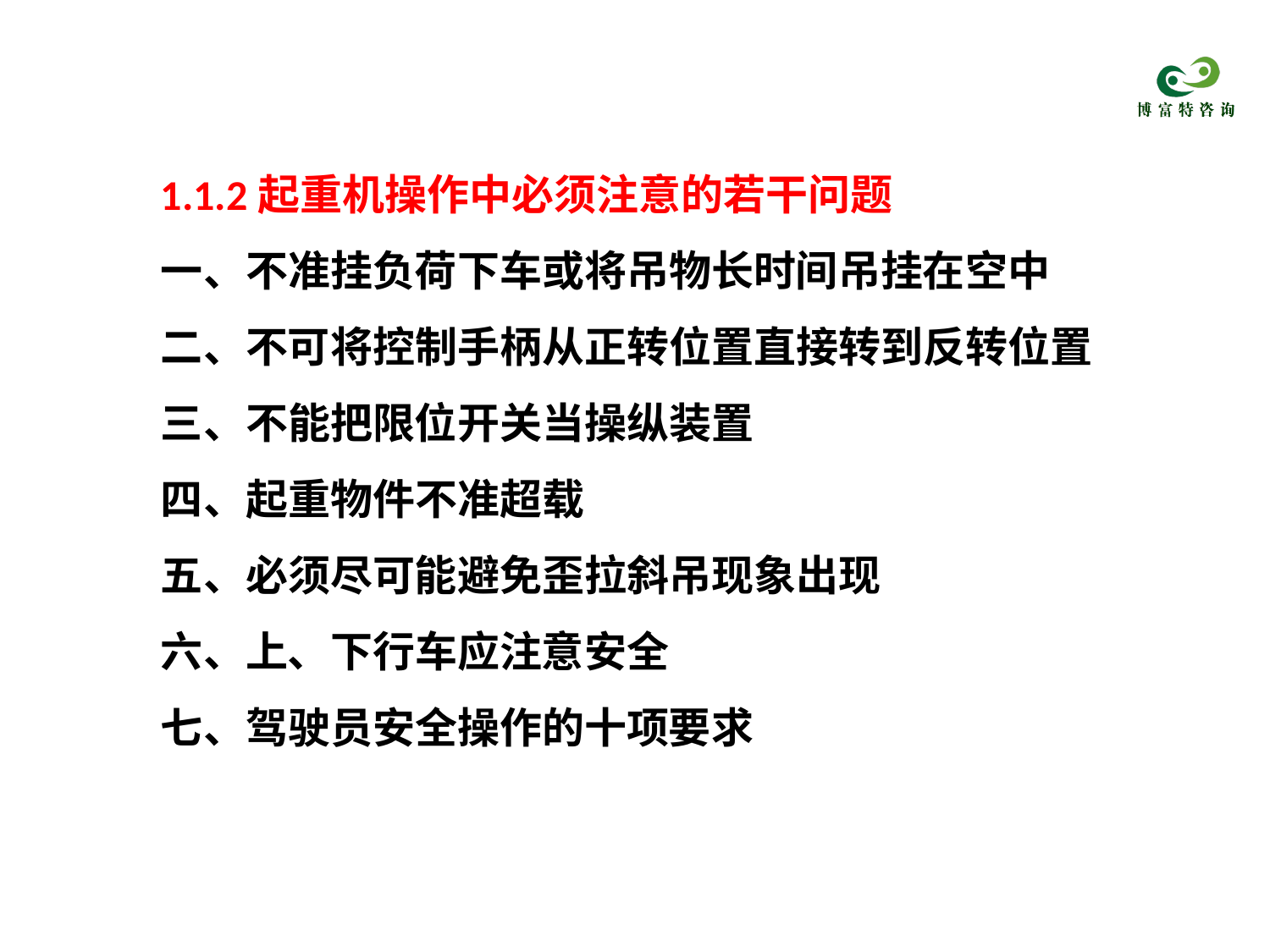

1.1.2起重机操作中必须注意的若干问题
一、不准挂负荷下车或将吊物长时间吊挂在空中
二、不可将控制手柄从正转位置直接转到反转位置
三、不能把限位开关当操纵装置
四、起重物件不准超载
五、必须尽可能避免歪拉斜吊现象出现
六、上、下行车应注意安全
七、驾驶员安全操作的十项要求

13